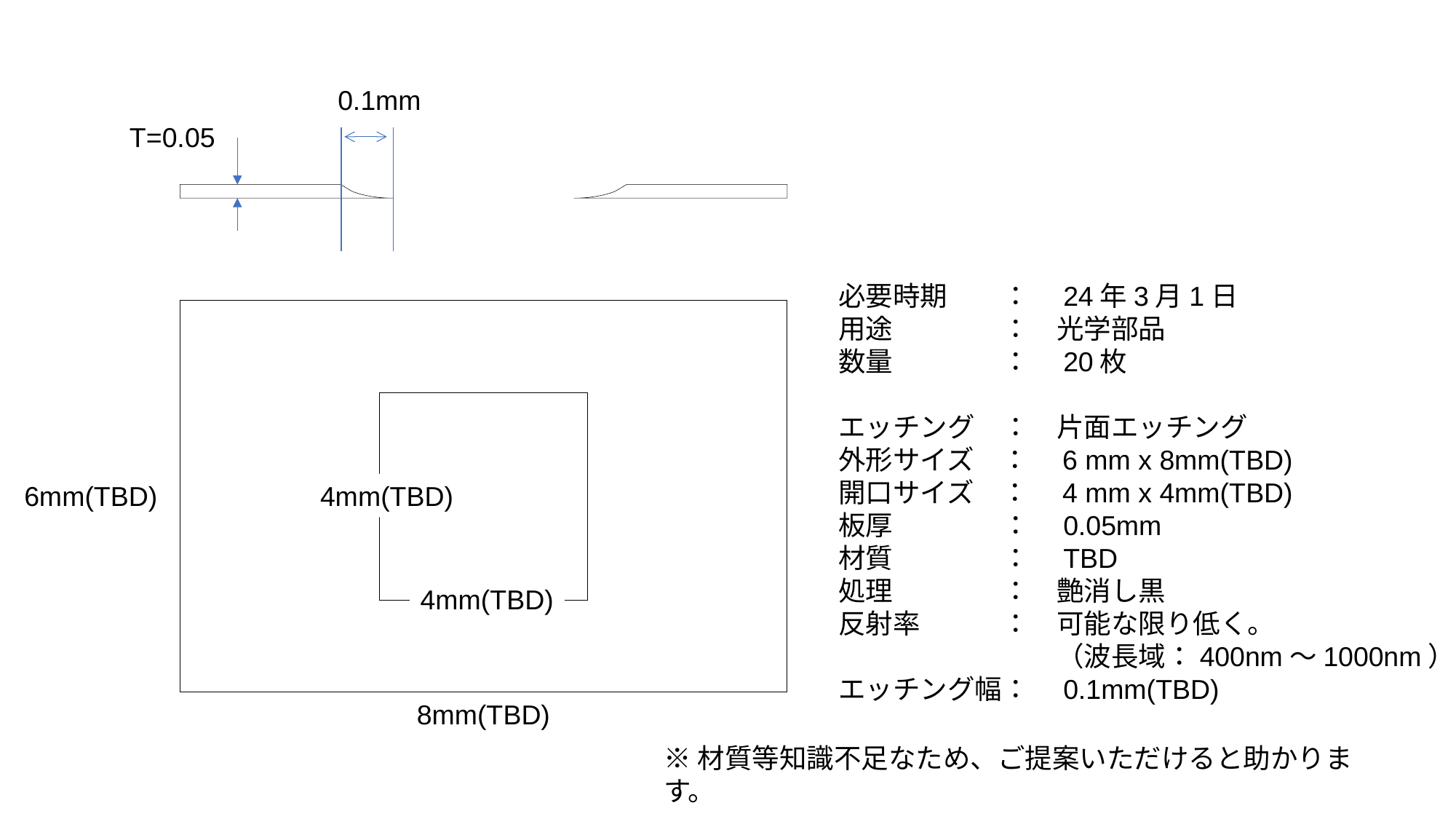

0.1mm
T=0.05

必要時期　　：　24年3月1日
用途　　　　：　光学部品
数量　	　　：　20枚

エッチング　：　片面エッチング
外形サイズ　：　6 mm x 8mm(TBD)
開口サイズ　：　4 mm x 4mm(TBD)
板厚	　　：　0.05mm
材質	　　：　TBD
処理	　　：　艶消し黒
反射率　　　：　可能な限り低く。
		（波長域：400nm～1000nm）
エッチング幅：　0.1mm(TBD)

6mm(TBD)
4mm(TBD)
4mm(TBD)
8mm(TBD)
※材質等知識不足なため、ご提案いただけると助かります。